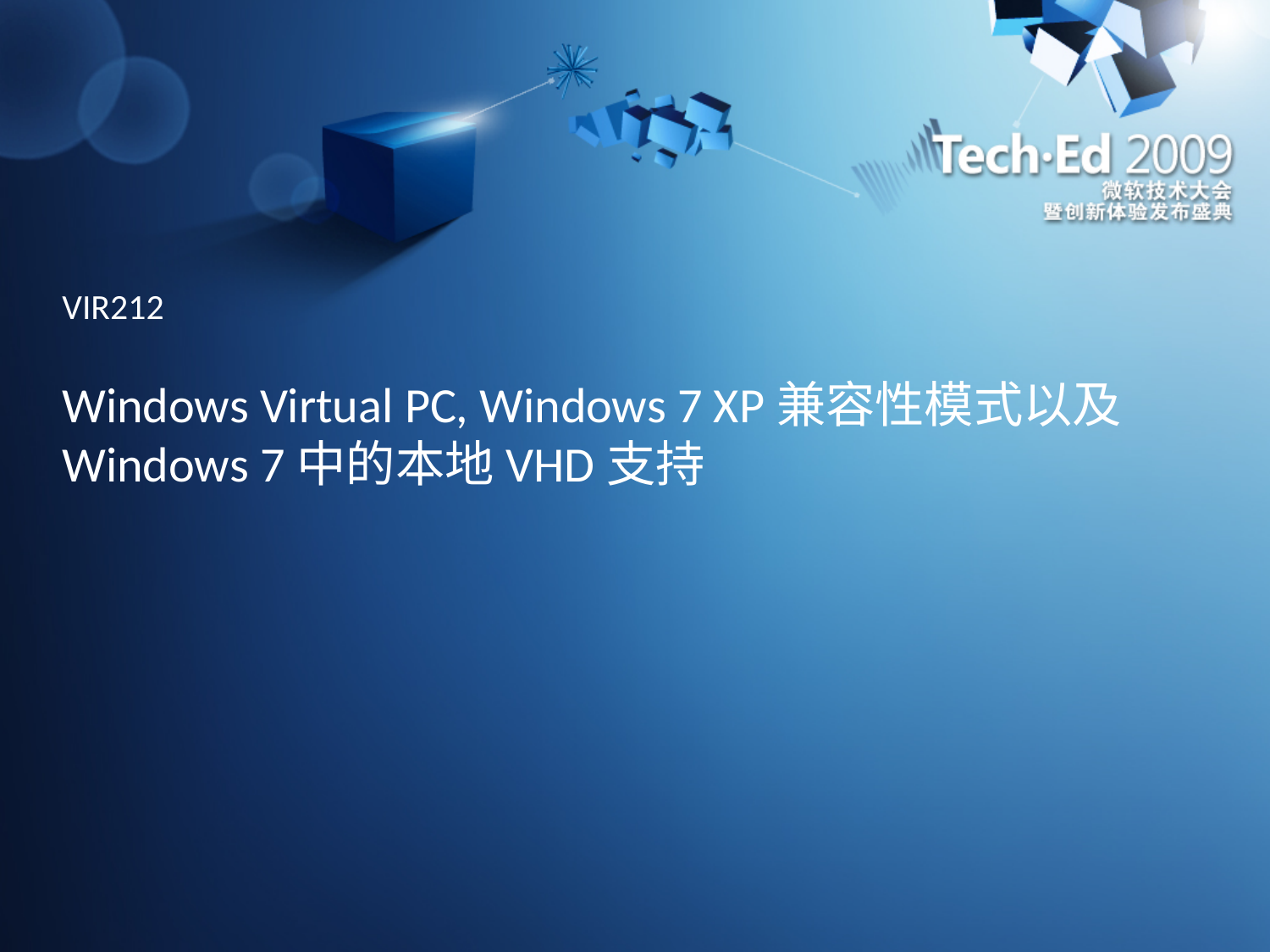

VIR212
# Windows Virtual PC, Windows 7 XP兼容性模式以及Windows 7中的本地VHD支持